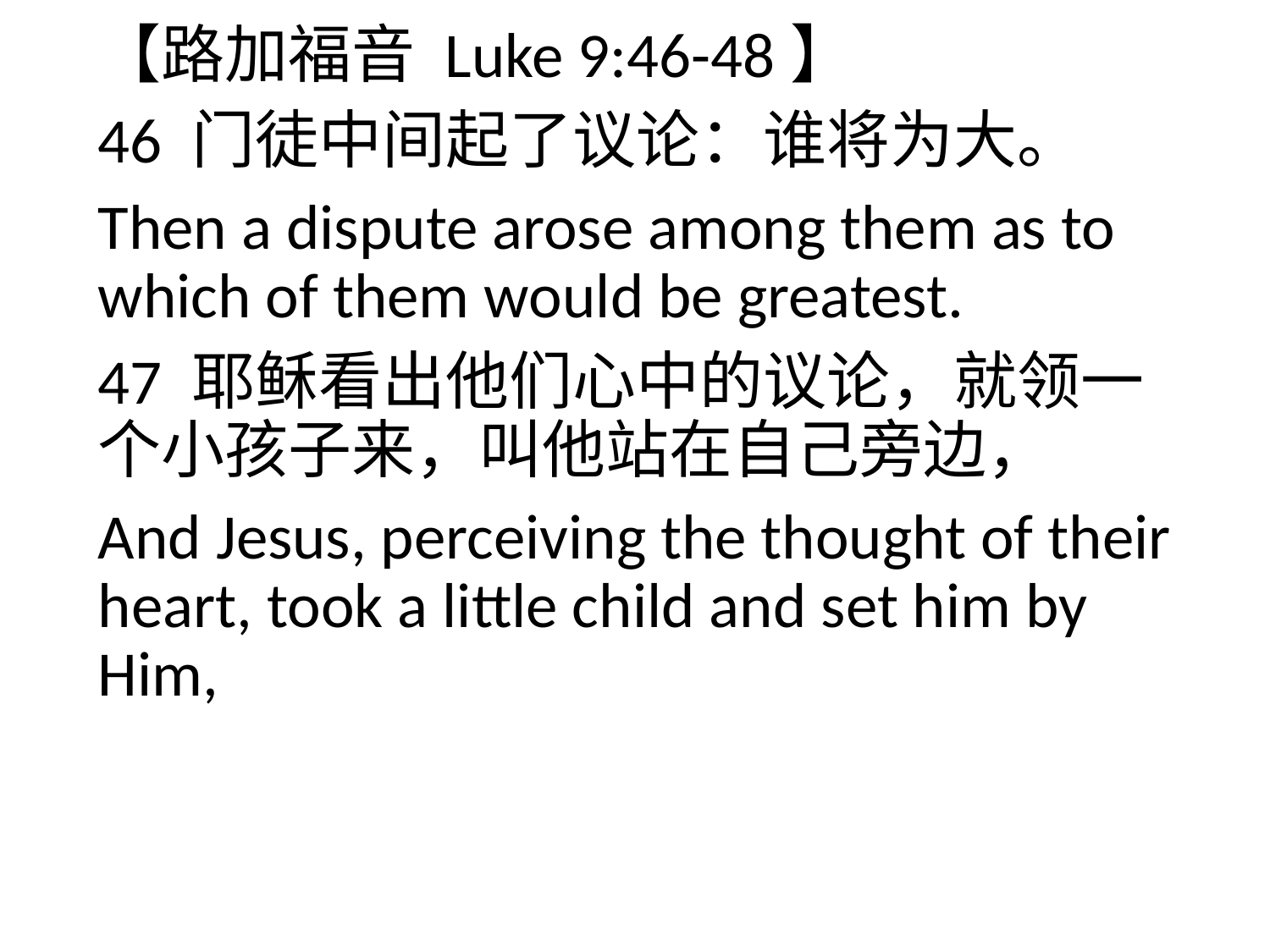

【路加福音 Luke 9:46-48】
46 门徒中间起了议论：谁将为大。
Then a dispute arose among them as to which of them would be greatest.
47 耶稣看出他们心中的议论，就领一个小孩子来，叫他站在自己旁边，
And Jesus, perceiving the thought of their heart, took a little child and set him by Him,